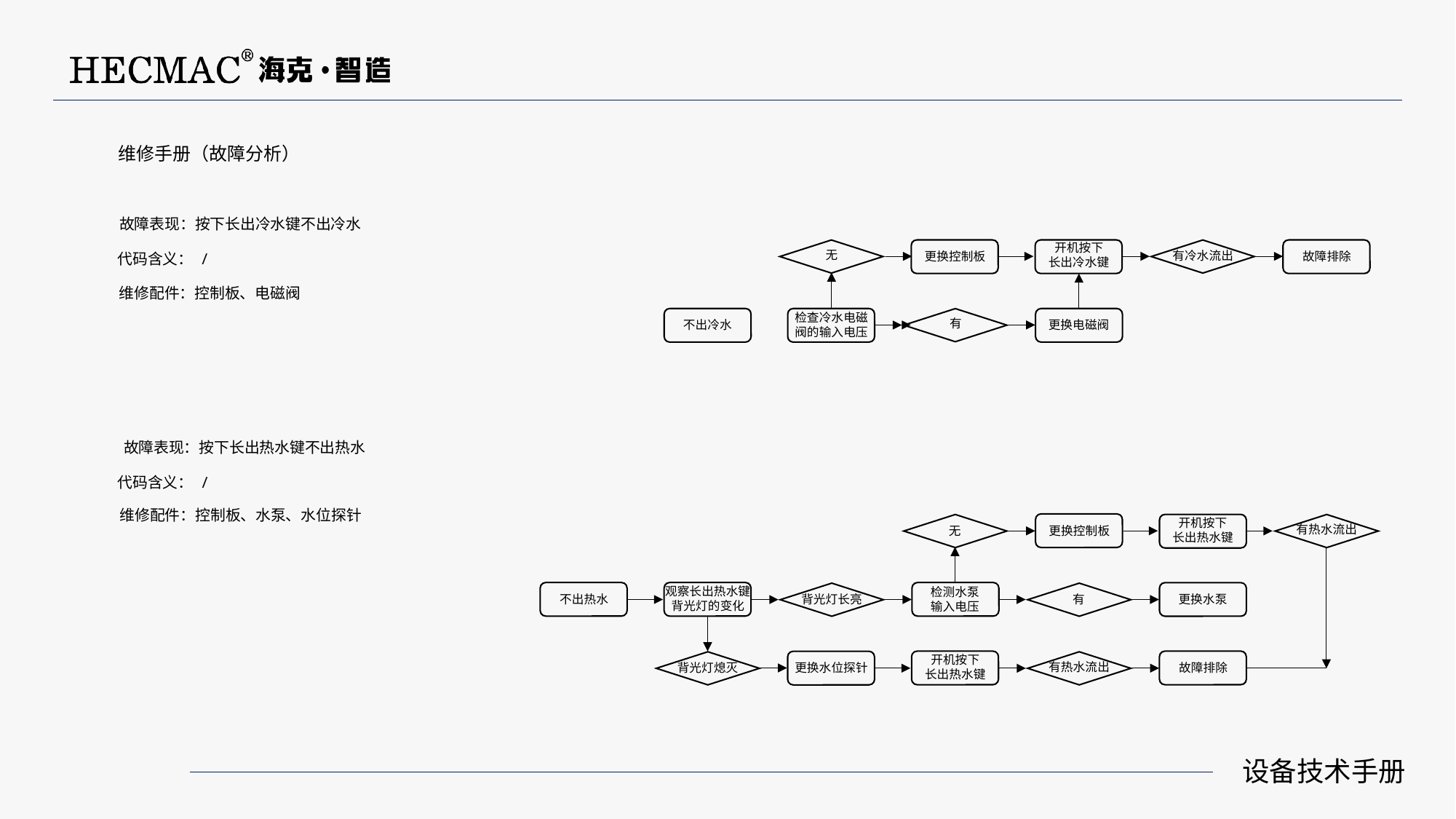

维修手册（故障分析）
故障表现：按下长出冷水键不出冷水
开机按下
长出冷水键

无
有冷水流出
更换控制板
故障排除
代码含义： /
维修配件：控制板、电磁阀
检查冷水电磁
阀的输入电压

有
不出冷水
更换电磁阀
故障表现：按下长出热水键不出热水
代码含义： /
维修配件：控制板、水泵、水位探针
开机按下
长出热水键

有热水流出
更换控制板
无
观察长出热水键
背光灯的变化
检测水泵
输入电压

背光灯长亮
不出热水
更换水泵
有
开机按下
长出热水键

有热水流出
背光灯熄灭
故障排除
更换水位探针